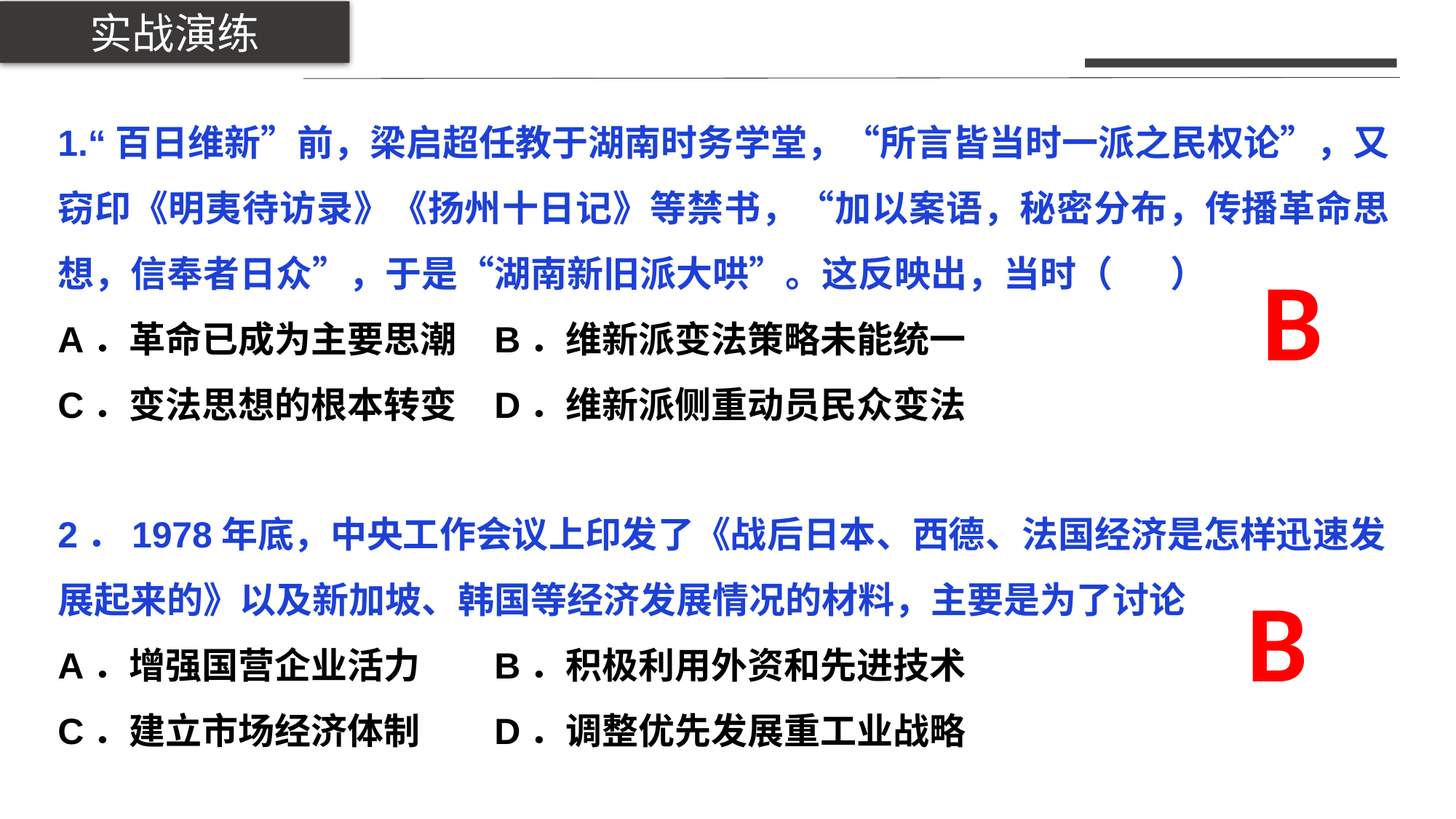

实战演练

1.“百日维新”前，梁启超任教于湖南时务学堂，“所言皆当时一派之民权论”，又窃印《明夷待访录》《扬州十日记》等禁书，“加以案语，秘密分布，传播革命思想，信奉者日众”，于是“湖南新旧派大哄”。这反映出，当时（       ）
A．革命已成为主要思潮	B．维新派变法策略未能统一
C．变法思想的根本转变	D．维新派侧重动员民众变法
B
2．1978年底，中央工作会议上印发了《战后日本、西德、法国经济是怎样迅速发展起来的》以及新加坡、韩国等经济发展情况的材料，主要是为了讨论
A．增强国营企业活力	B．积极利用外资和先进技术
C．建立市场经济体制	D．调整优先发展重工业战略
B